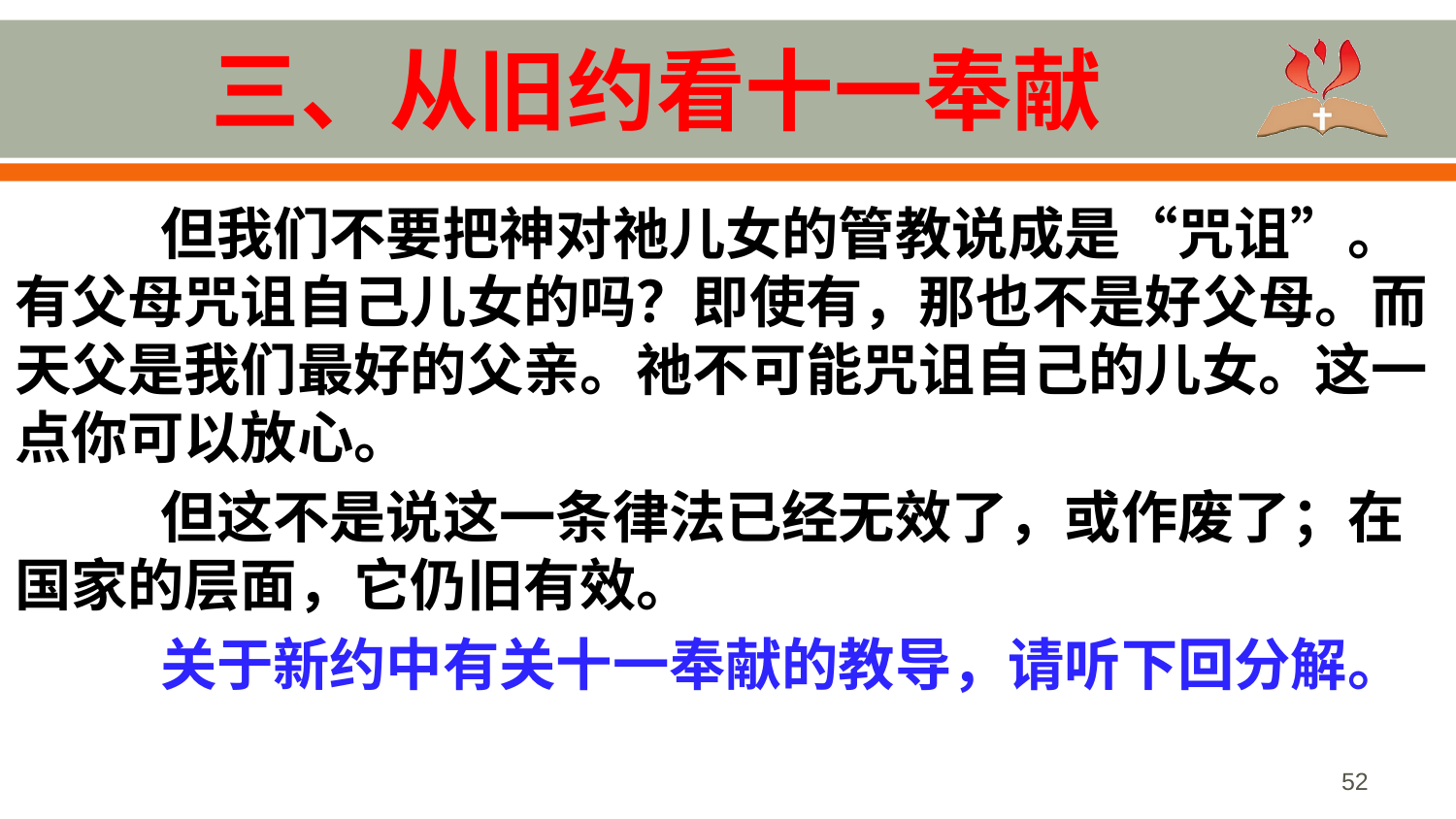

# 三、从旧约看十一奉献
	但我们不要把神对祂儿女的管教说成是“咒诅”。有父母咒诅自己儿女的吗？即使有，那也不是好父母。而天父是我们最好的父亲。祂不可能咒诅自己的儿女。这一点你可以放心。
	但这不是说这一条律法已经无效了，或作废了；在国家的层面，它仍旧有效。
	关于新约中有关十一奉献的教导，请听下回分解。

52